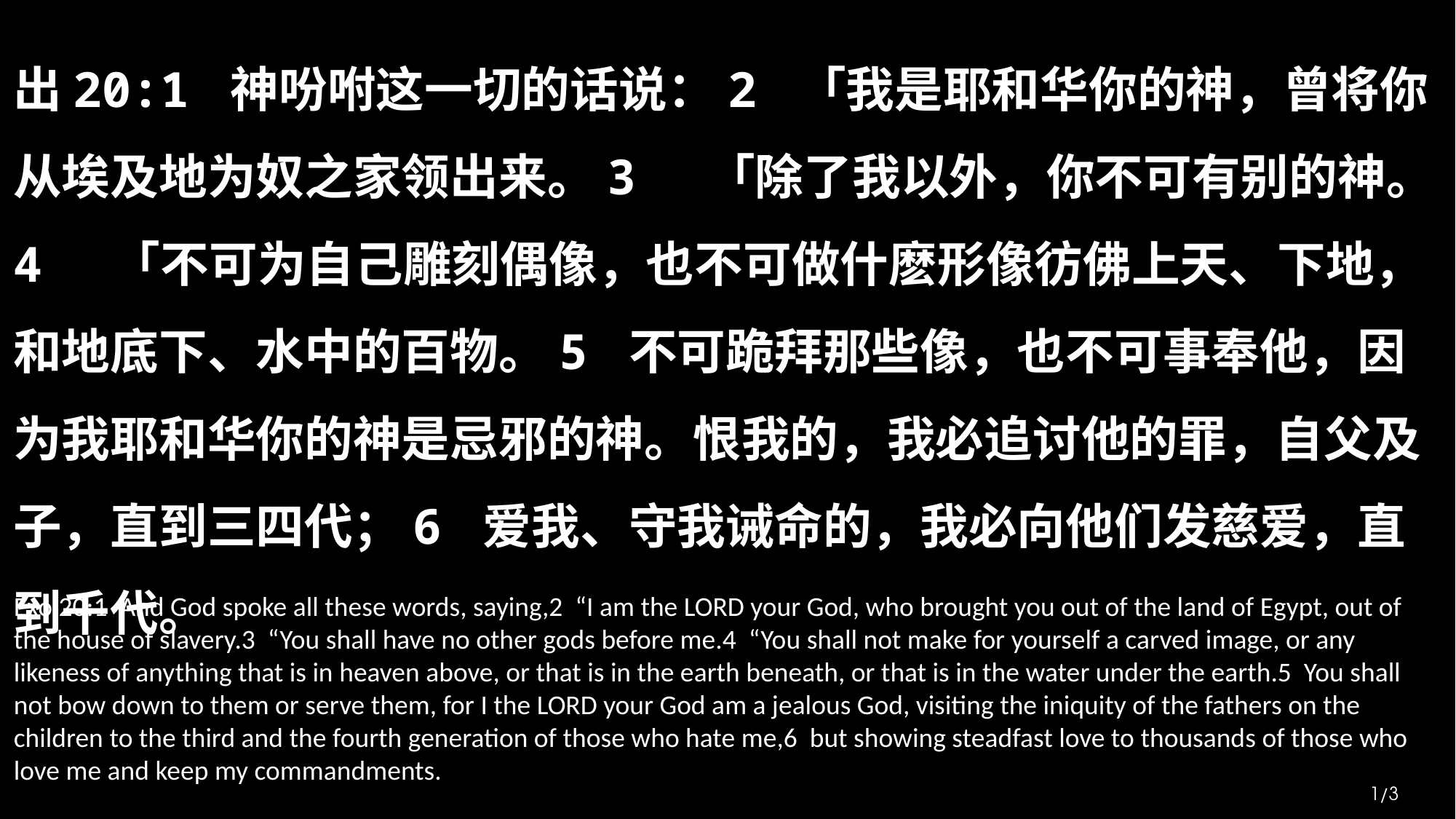

出20:1 神吩咐这一切的话说：2 「我是耶和华你的神，曾将你从埃及地为奴之家领出来。3  「除了我以外，你不可有别的神。4  「不可为自己雕刻偶像，也不可做什麽形像彷佛上天、下地，和地底下、水中的百物。5 不可跪拜那些像，也不可事奉他，因为我耶和华你的神是忌邪的神。恨我的，我必追讨他的罪，自父及子，直到三四代；6 爱我、守我诫命的，我必向他们发慈爱，直到千代。
Exo 20:1  And God spoke all these words, saying,2  “I am the LORD your God, who brought you out of the land of Egypt, out of the house of slavery.3  “You shall have no other gods before me.4  “You shall not make for yourself a carved image, or any likeness of anything that is in heaven above, or that is in the earth beneath, or that is in the water under the earth.5  You shall not bow down to them or serve them, for I the LORD your God am a jealous God, visiting the iniquity of the fathers on the children to the third and the fourth generation of those who hate me,6  but showing steadfast love to thousands of those who love me and keep my commandments.
1/3